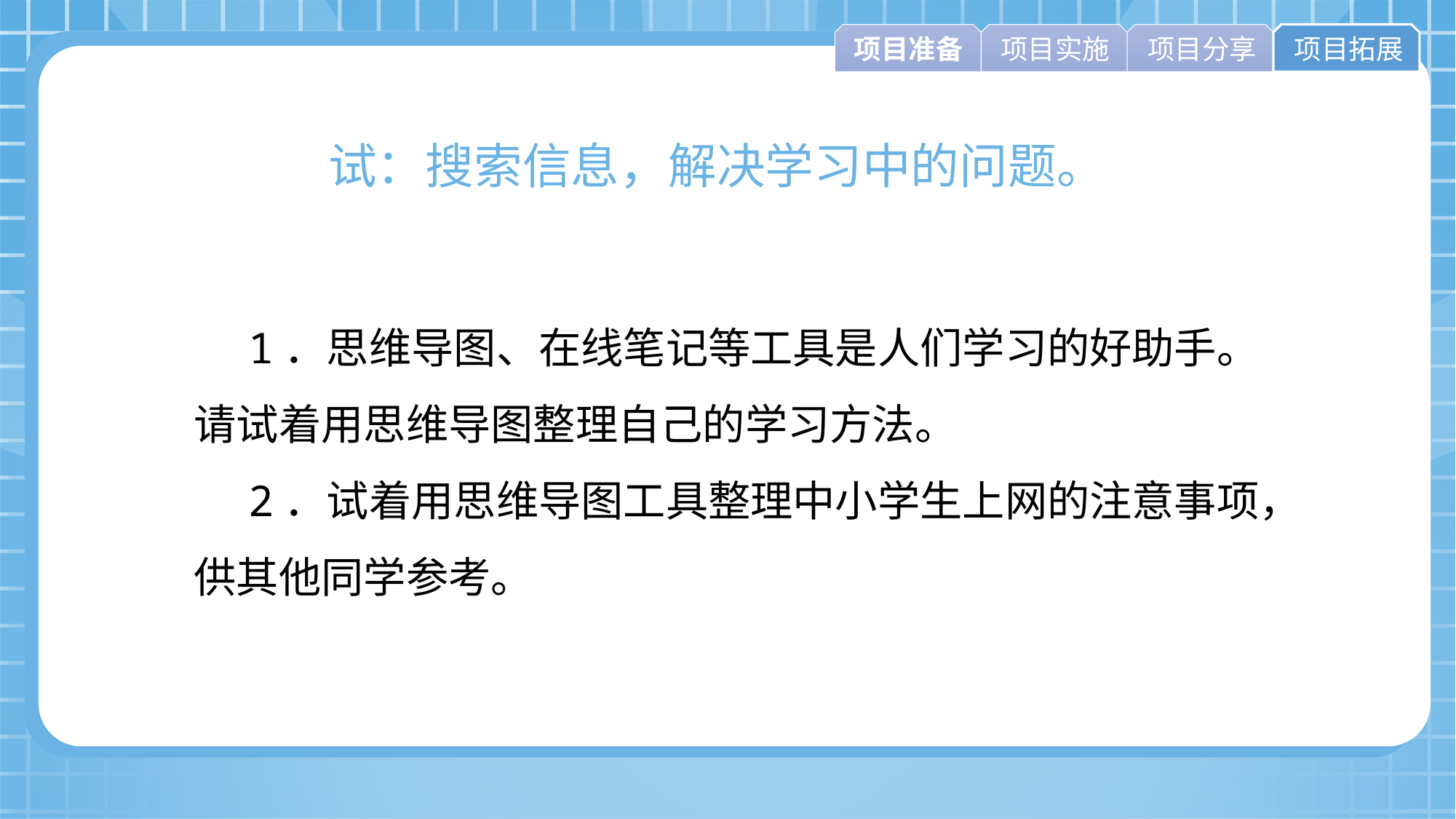

项目准备
项目实施
项目分享
项目拓展
试：搜索信息，解决学习中的问题。
1．思维导图、在线笔记等工具是人们学习的好助手。请试着用思维导图整理自己的学习方法。
2．试着用思维导图工具整理中小学生上网的注意事项，供其他同学参考。